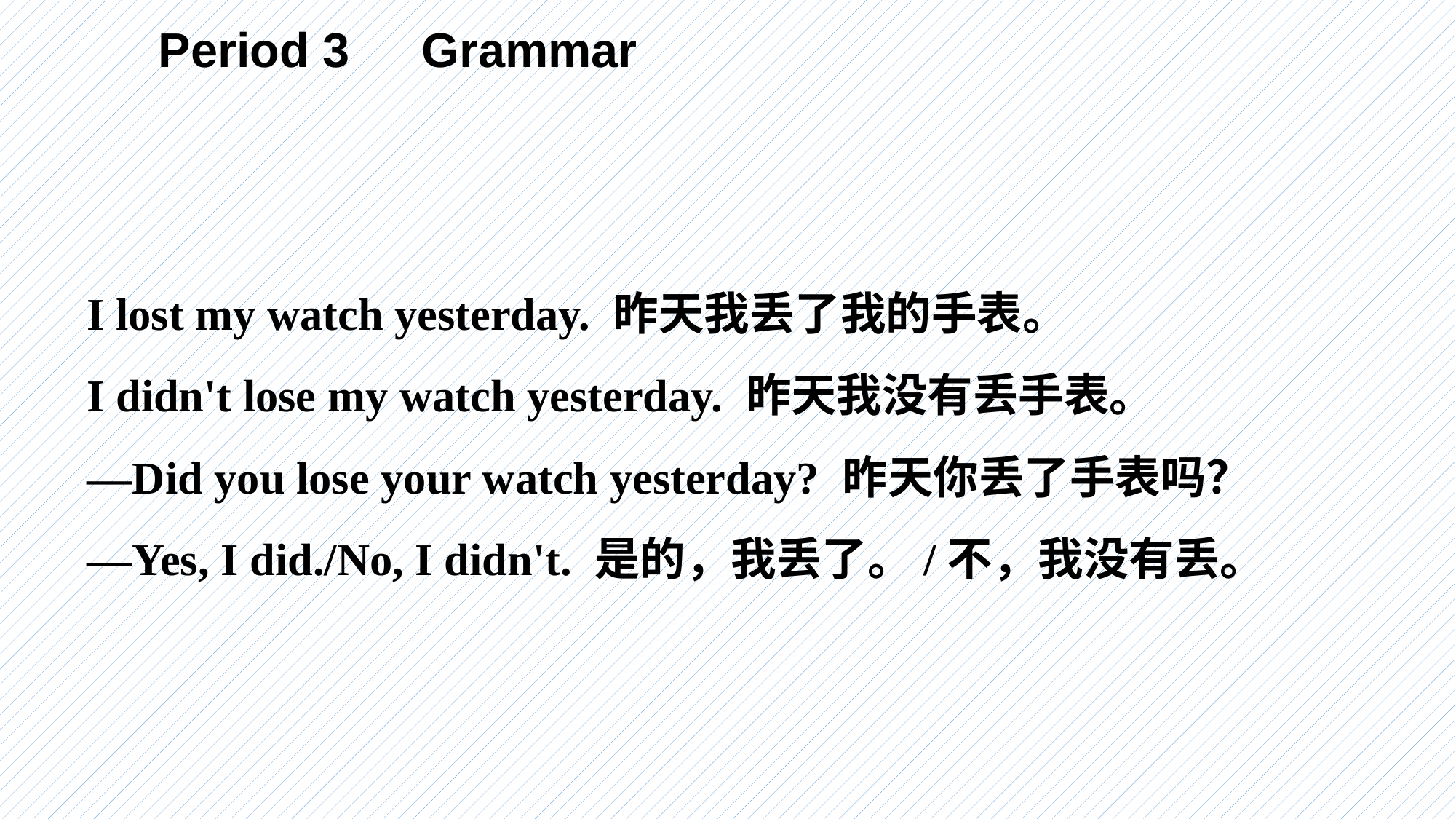

Period 3　Grammar
I lost my watch yesterday. 昨天我丢了我的手表。
I didn't lose my watch yesterday. 昨天我没有丢手表。
—Did you lose your watch yesterday? 昨天你丢了手表吗？
—Yes, I did./No, I didn't. 是的，我丢了。/不，我没有丢。